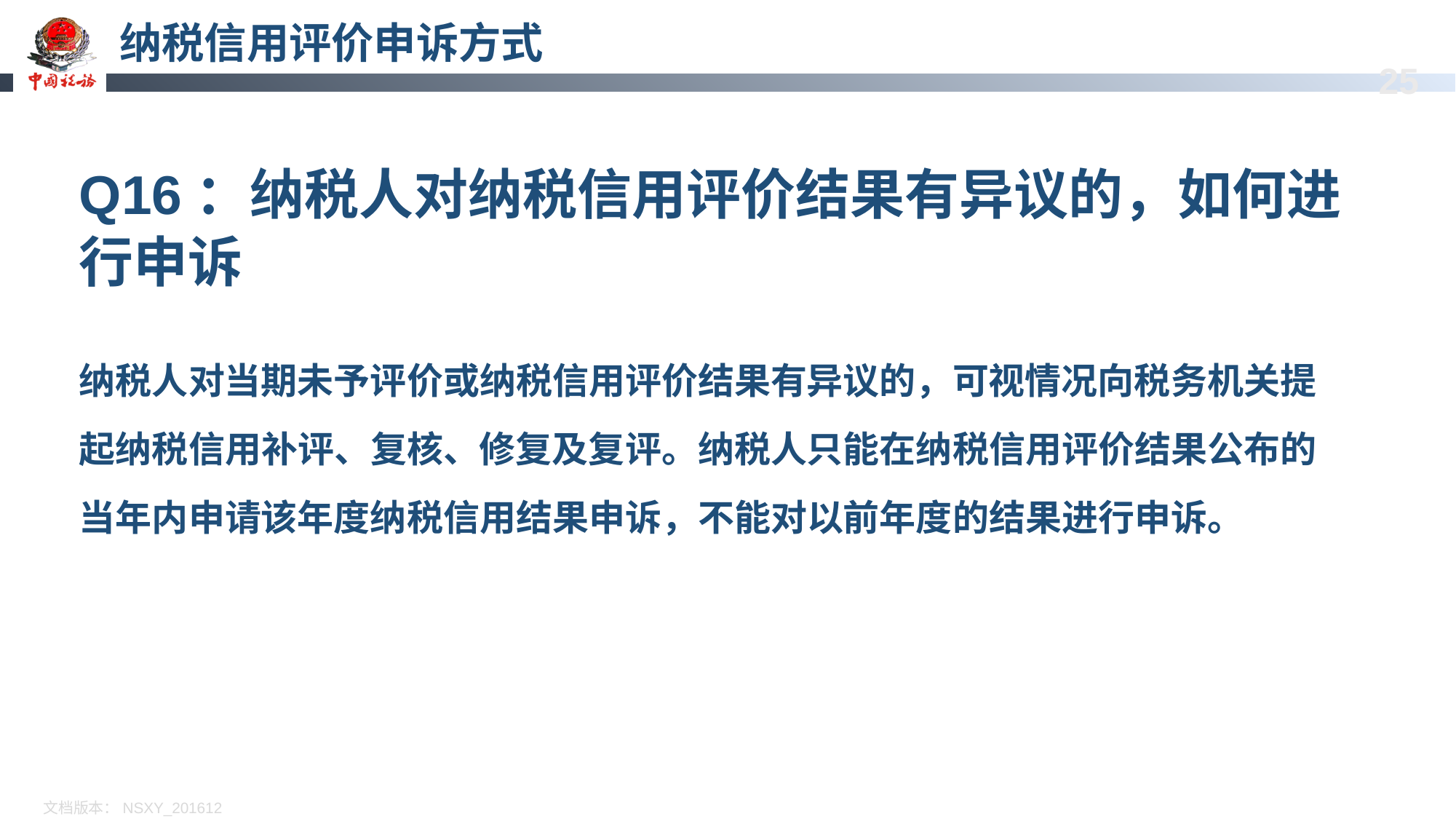

# 纳税信用评价申诉方式
Q16：纳税人对纳税信用评价结果有异议的，如何进行申诉
纳税人对当期未予评价或纳税信用评价结果有异议的，可视情况向税务机关提起纳税信用补评、复核、修复及复评。纳税人只能在纳税信用评价结果公布的当年内申请该年度纳税信用结果申诉，不能对以前年度的结果进行申诉。